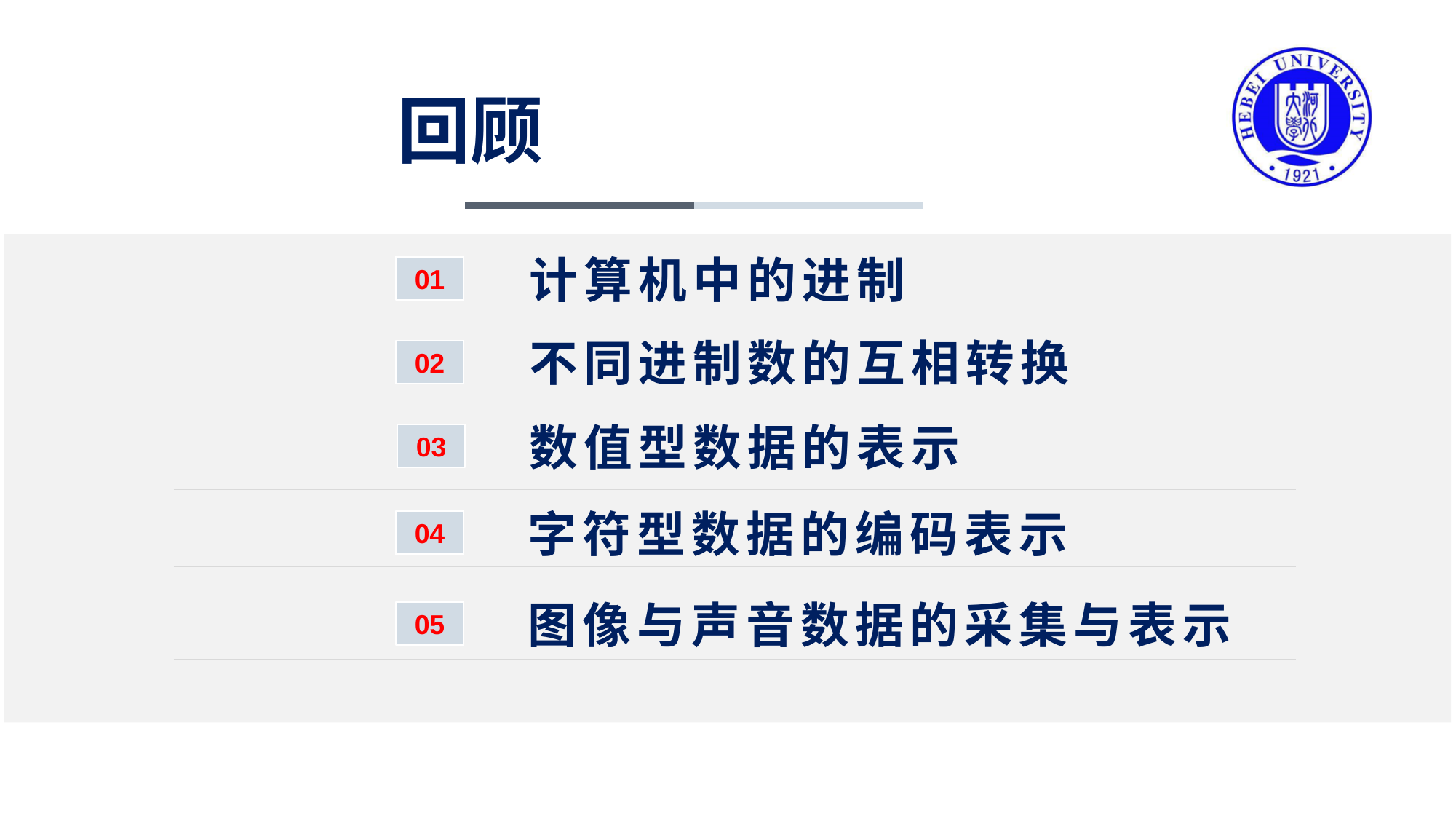

回顾

计算机中的进制
01

不同进制数的互相转换
02

数值型数据的表示
03

字符型数据的编码表示
04

图像与声音数据的采集与表示
05